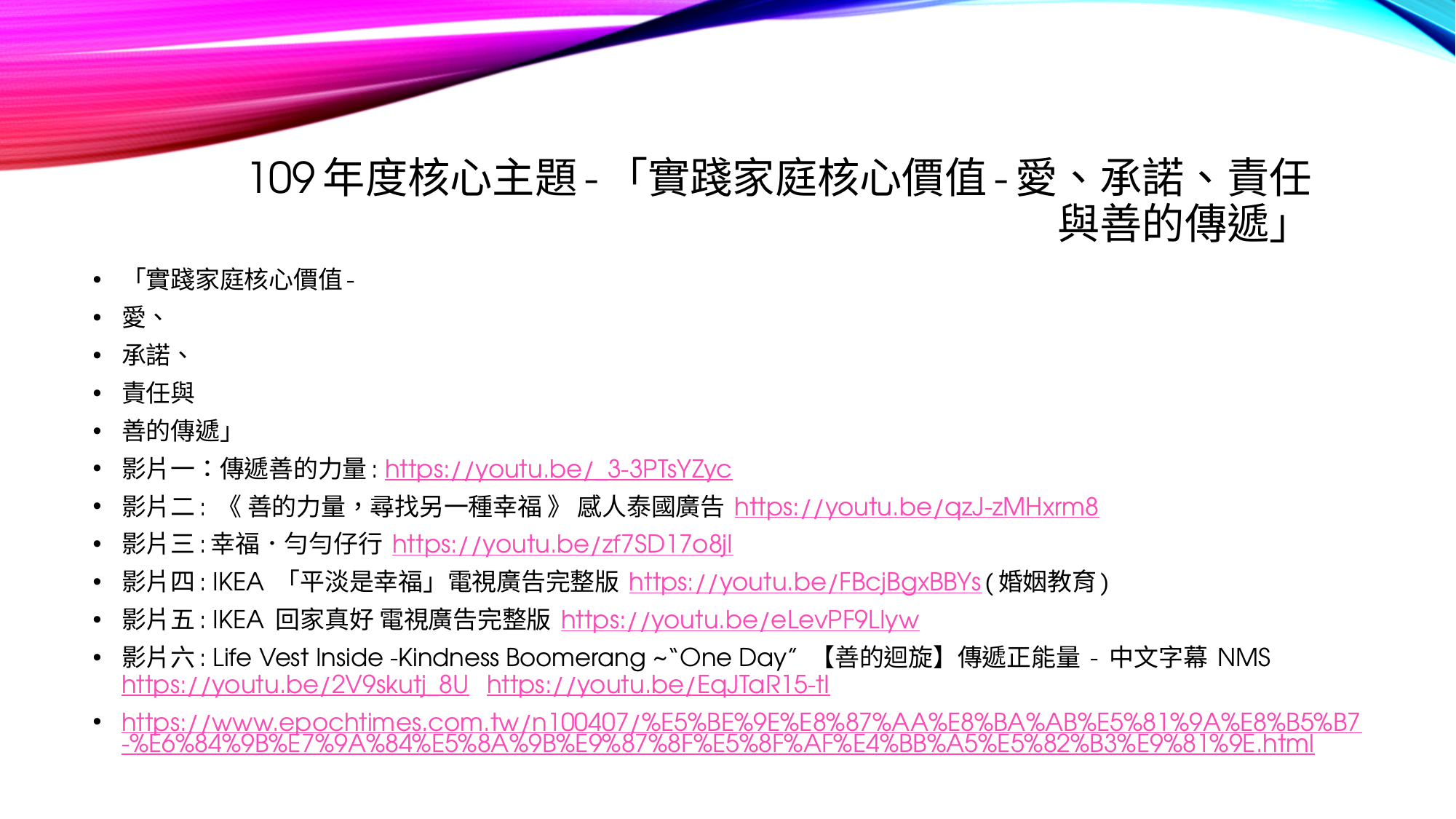

# 109年度核心主題-「實踐家庭核心價值-愛、承諾、責任與善的傳遞」
「實踐家庭核心價值-
愛、
承諾、
責任與
善的傳遞」
影片一：傳遞善的力量: https://youtu.be/_3-3PTsYZyc
影片二: 《 善的力量，尋找另一種幸福 》 感人泰國廣告 https://youtu.be/qzJ-zMHxrm8
影片三:幸福．勻勻仔行 https://youtu.be/zf7SD17o8jI
影片四: IKEA 「平淡是幸福」電視廣告完整版 https://youtu.be/FBcjBgxBBYs (婚姻教育)
影片五: IKEA 回家真好 電視廣告完整版 https://youtu.be/eLevPF9LIyw
影片六: Life Vest Inside -Kindness Boomerang ~“One Day” 【善的迴旋】傳遞正能量 - 中文字幕 NMS https://youtu.be/2V9skutj_8U   https://youtu.be/EqJTaR15-tI
https://www.epochtimes.com.tw/n100407/%E5%BE%9E%E8%87%AA%E8%BA%AB%E5%81%9A%E8%B5%B7-%E6%84%9B%E7%9A%84%E5%8A%9B%E9%87%8F%E5%8F%AF%E4%BB%A5%E5%82%B3%E9%81%9E.html